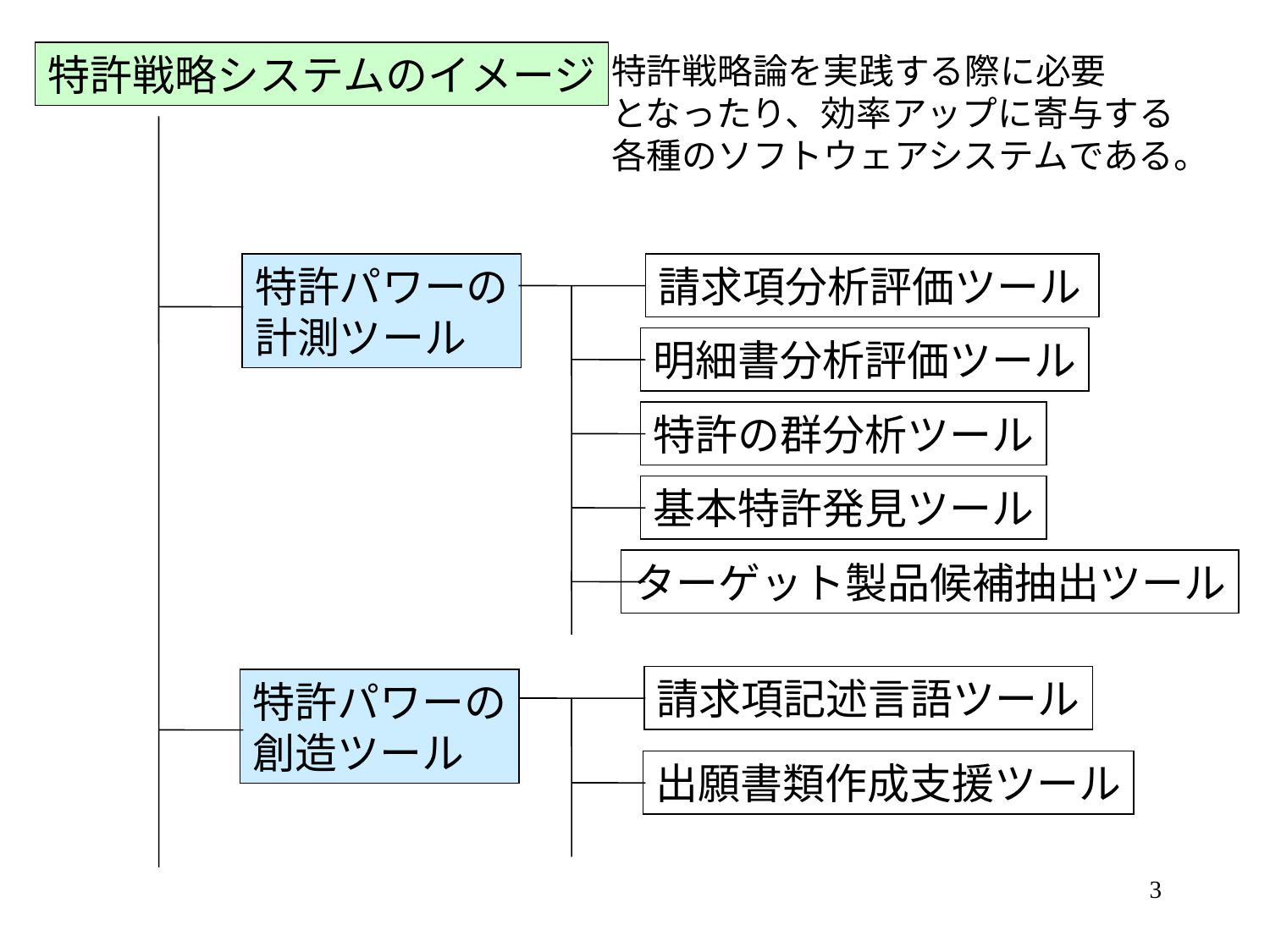

特許戦略システムのイメージ
特許戦略論を実践する際に必要
となったり、効率アップに寄与する
各種のソフトウェアシステムである。

特許パワーの
計測ツール
請求項分析評価ツール

明細書分析評価ツール

特許の群分析ツール

基本特許発見ツール

ターゲット製品候補抽出ツール

請求項記述言語ツール
特許パワーの
創造ツール

出願書類作成支援ツール

3